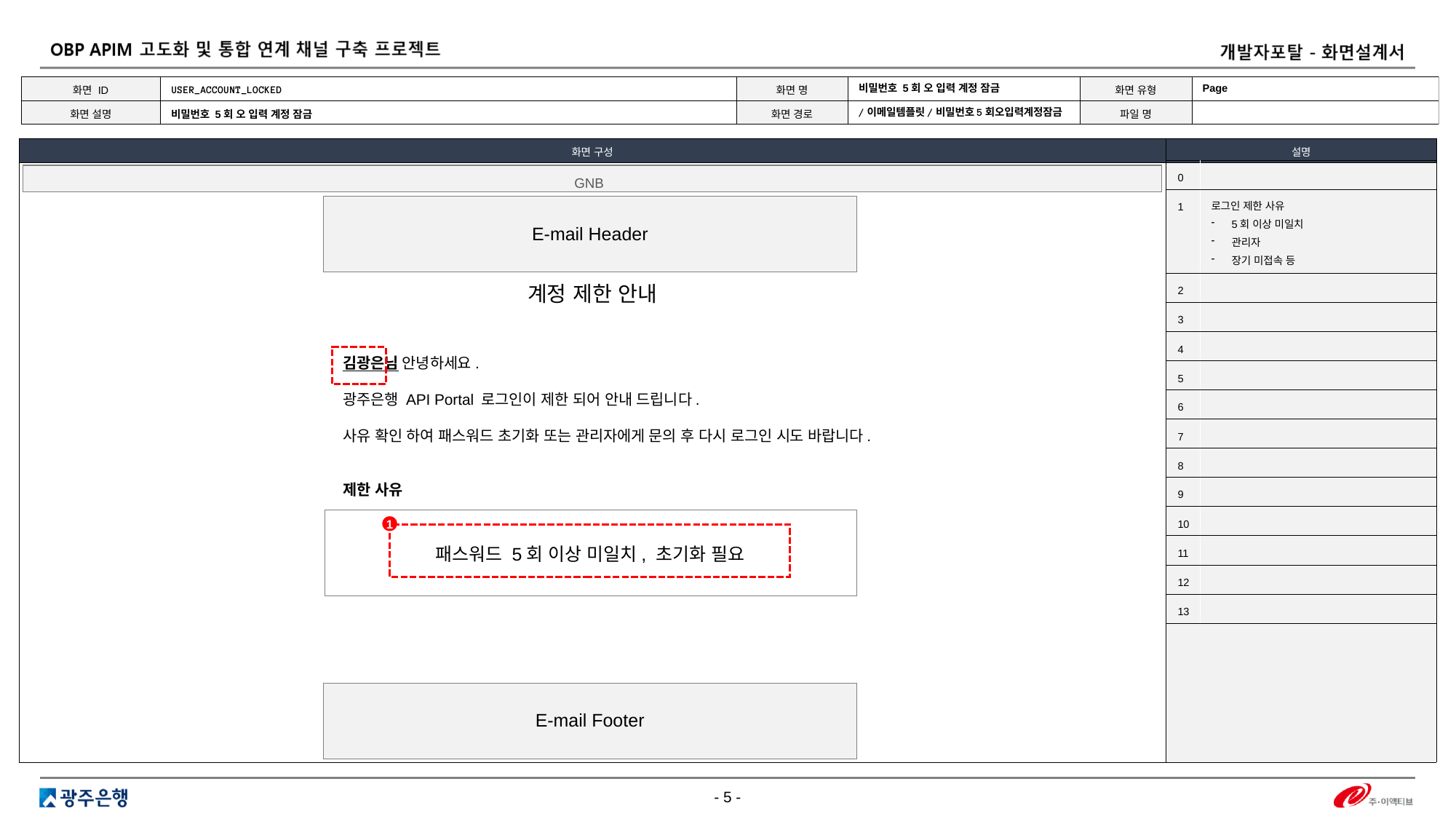

USER_ACCOUNT_LOCKED
Page
비밀번호 5회 오 입력 계정 잠금
/이메일템플릿/비밀번호5회오입력계정잠금

비밀번호 5회 오 입력 계정 잠금
| 0 |  |
| --- | --- |
| 1 | 로그인 제한 사유 5회 이상 미일치 관리자 장기 미접속 등 |
| 2 |  |
| 3 |  |
| 4 |  |
| 5 |  |
| 6 |  |
| 7 |  |
| 8 |  |
| 9 |  |
| 10 |  |
| 11 |  |
| 12 |  |
| 13 |  |
GNB
| E-mail Header |
| --- |
계정 제한 안내

김광은님 안녕하세요.

광주은행 API Portal 로그인이 제한 되어 안내 드립니다.

사유 확인 하여 패스워드 초기화 또는 관리자에게 문의 후 다시 로그인 시도 바랍니다.
제한 사유

1

패스워드 5회 이상 미일치, 초기화 필요
| E-mail Footer |
| --- |